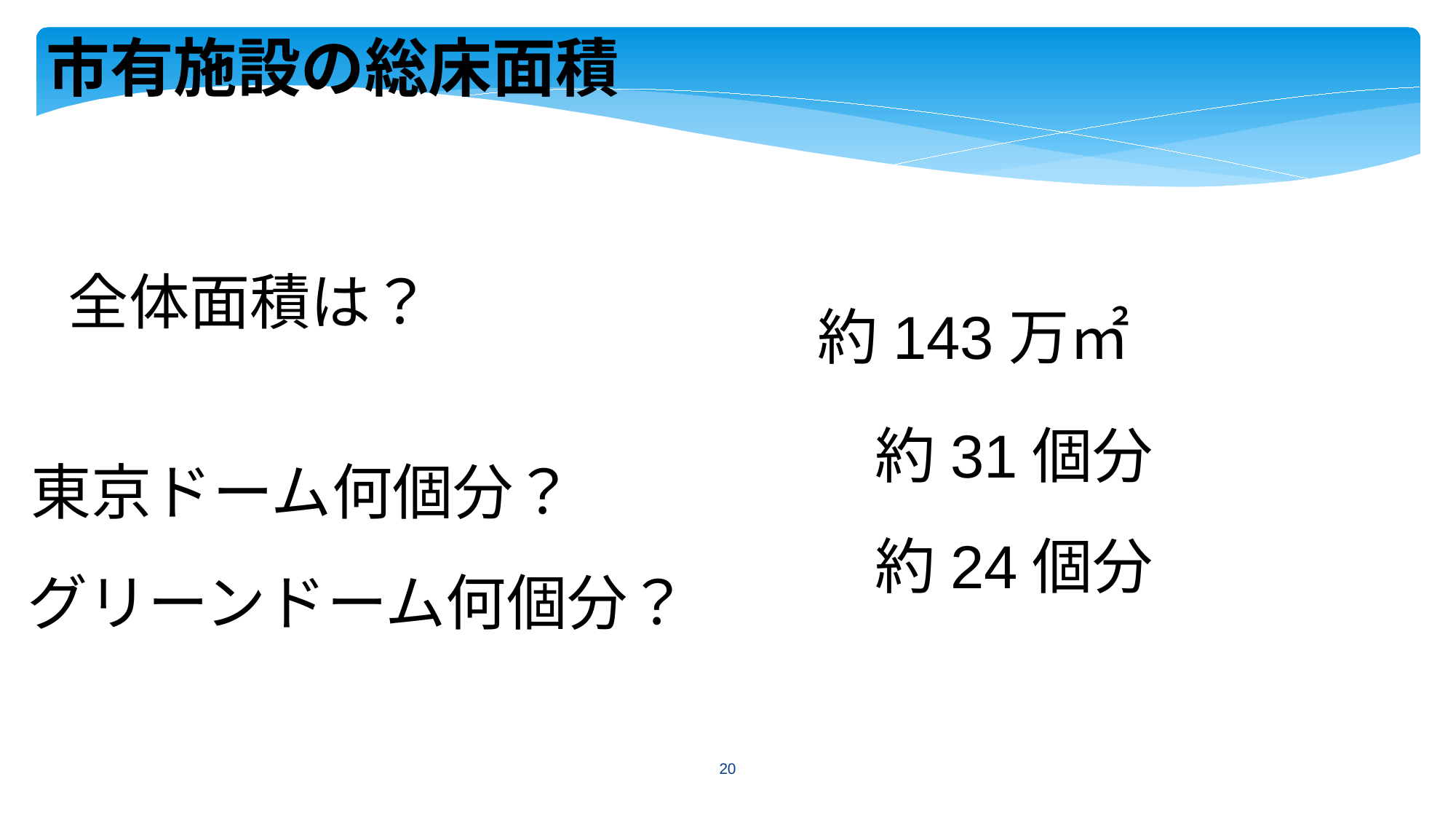

市有施設の総床面積
約143万㎡
全体面積は？
東京ドーム何個分？
約31個分
グリーンドーム何個分？
約24個分
20